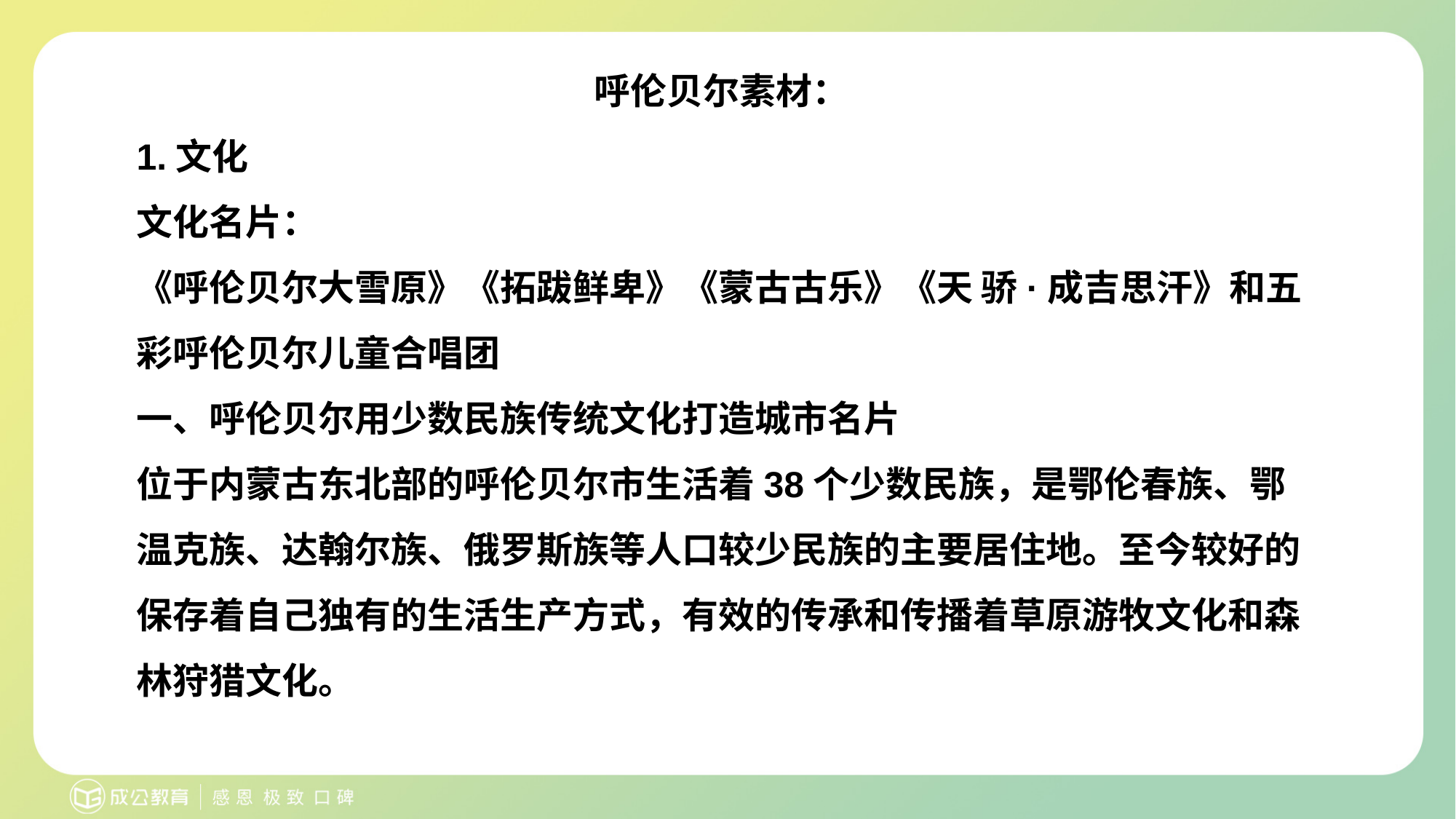

呼伦贝尔素材：
1.文化
文化名片：
《呼伦贝尔大雪原》《拓跋鲜卑》《蒙古古乐》《天 骄·成吉思汗》和五彩呼伦贝尔儿童合唱团
一、呼伦贝尔用少数民族传统文化打造城市名片
位于内蒙古东北部的呼伦贝尔市生活着38个少数民族，是鄂伦春族、鄂温克族、达翰尔族、俄罗斯族等人口较少民族的主要居住地。至今较好的保存着自己独有的生活生产方式，有效的传承和传播着草原游牧文化和森林狩猎文化。